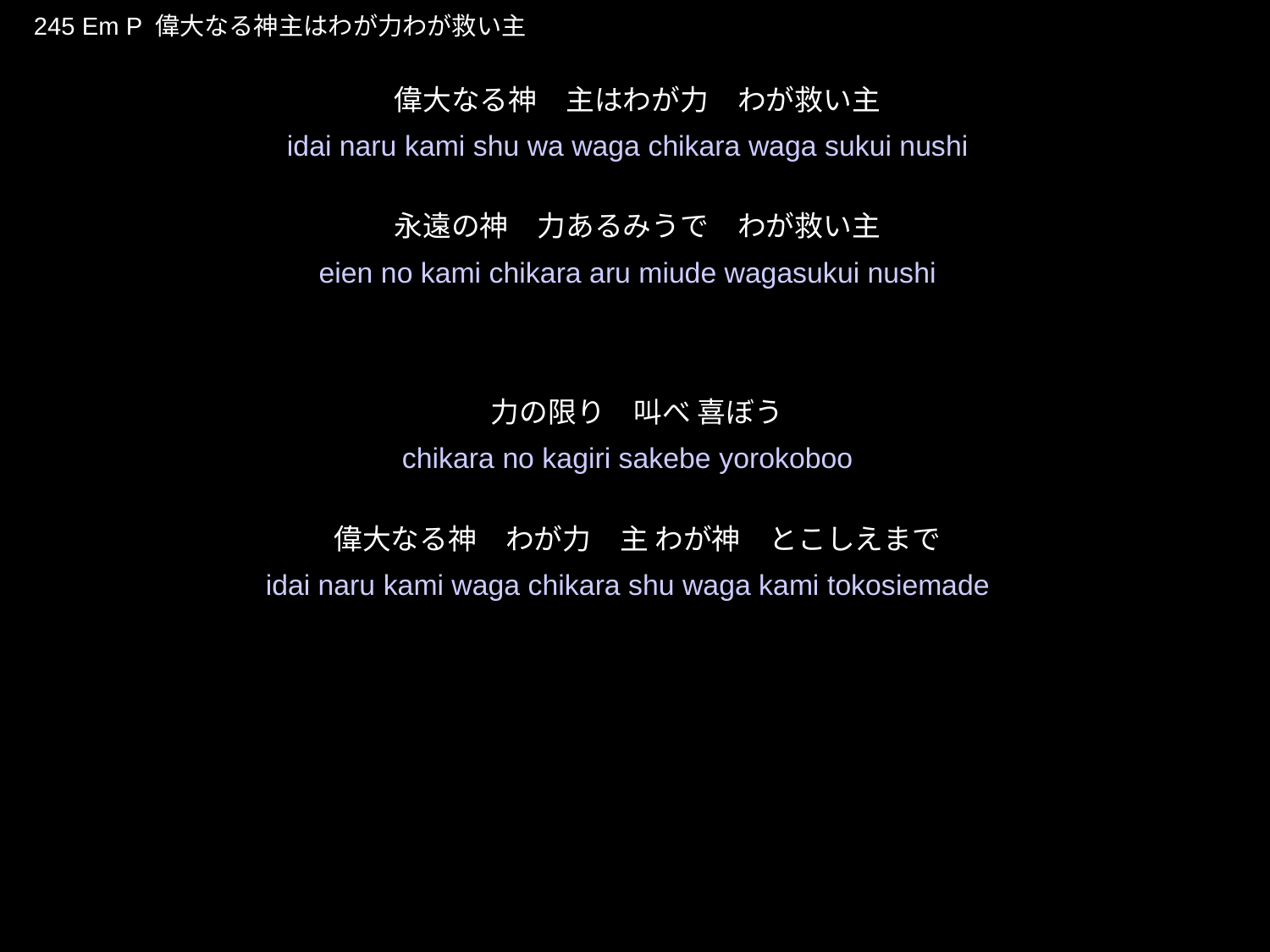

いだいなるかみしゅはわがちからわがすくいぬし
★P
245 Em P 偉大なる神主はわが力わが救い主
偉大なる神　主はわが力　わが救い主
永遠の神　力あるみうで　わが救い主
力の限り　叫べ 喜ぼう
偉大なる神　わが力　主 わが神　とこしえまで
★３
idai naru kami shu wa waga chikara waga sukui nushi
eien no kami chikara aru miude wagasukui nushi
chikara no kagiri sakebe yorokoboo
idai naru kami waga chikara shu waga kami tokosiemade